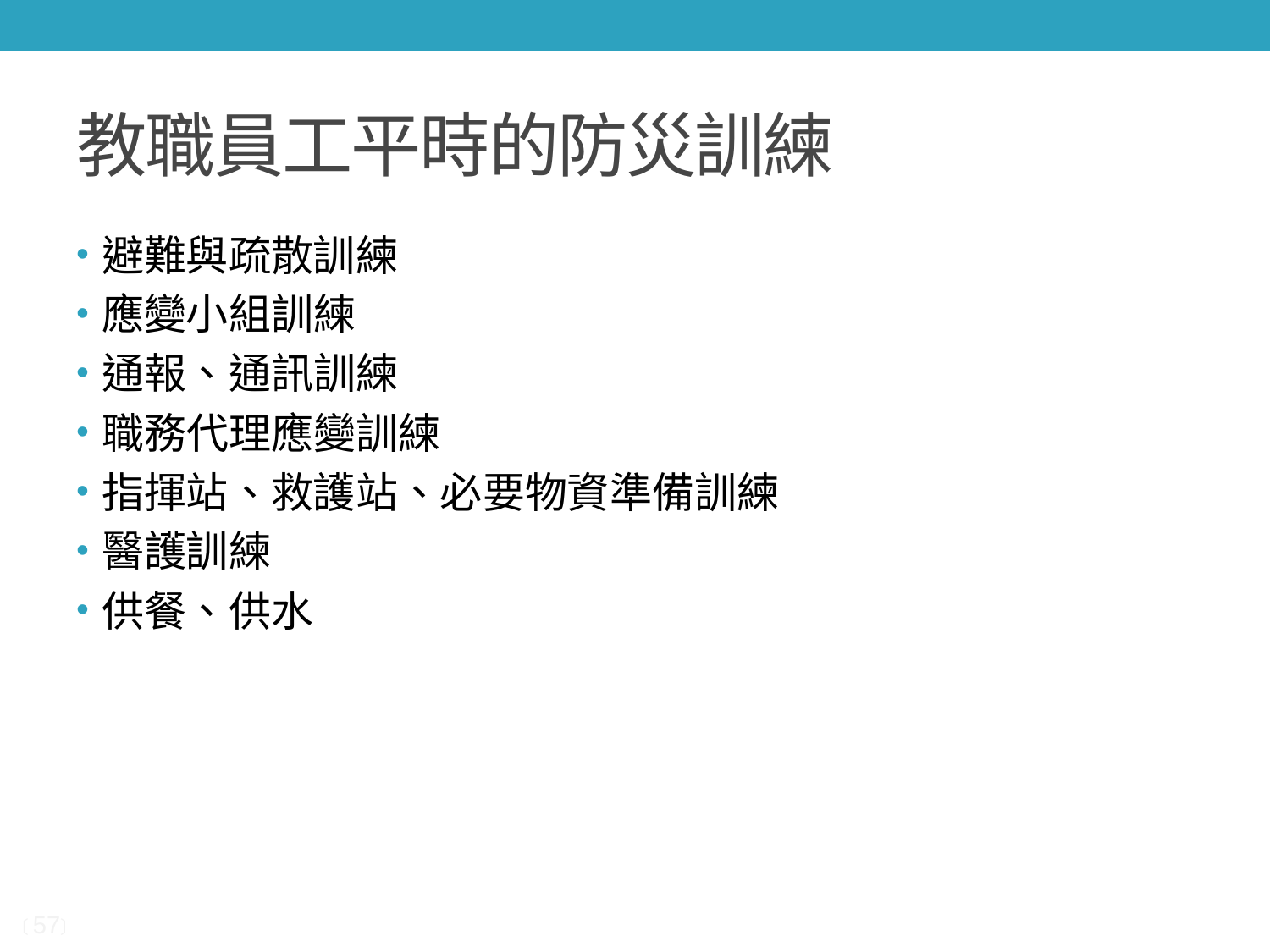

# 教職員工平時的防災訓練
避難與疏散訓練
應變小組訓練
通報、通訊訓練
職務代理應變訓練
指揮站、救護站、必要物資準備訓練
醫護訓練
供餐、供水